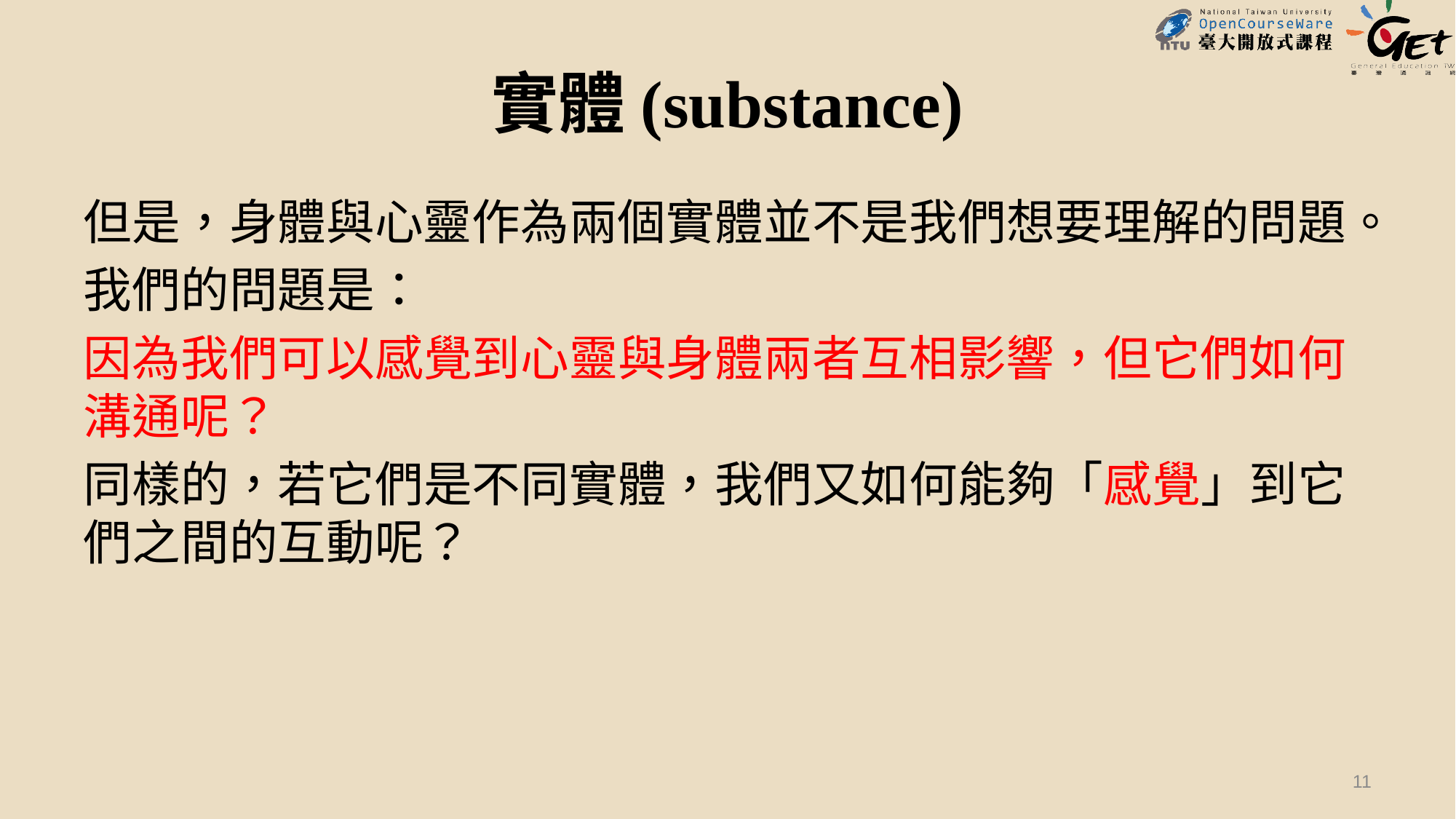

# 實體(substance)
但是，身體與心靈作為兩個實體並不是我們想要理解的問題。
我們的問題是：
因為我們可以感覺到心靈與身體兩者互相影響，但它們如何溝通呢？
同樣的，若它們是不同實體，我們又如何能夠「感覺」到它們之間的互動呢？
11